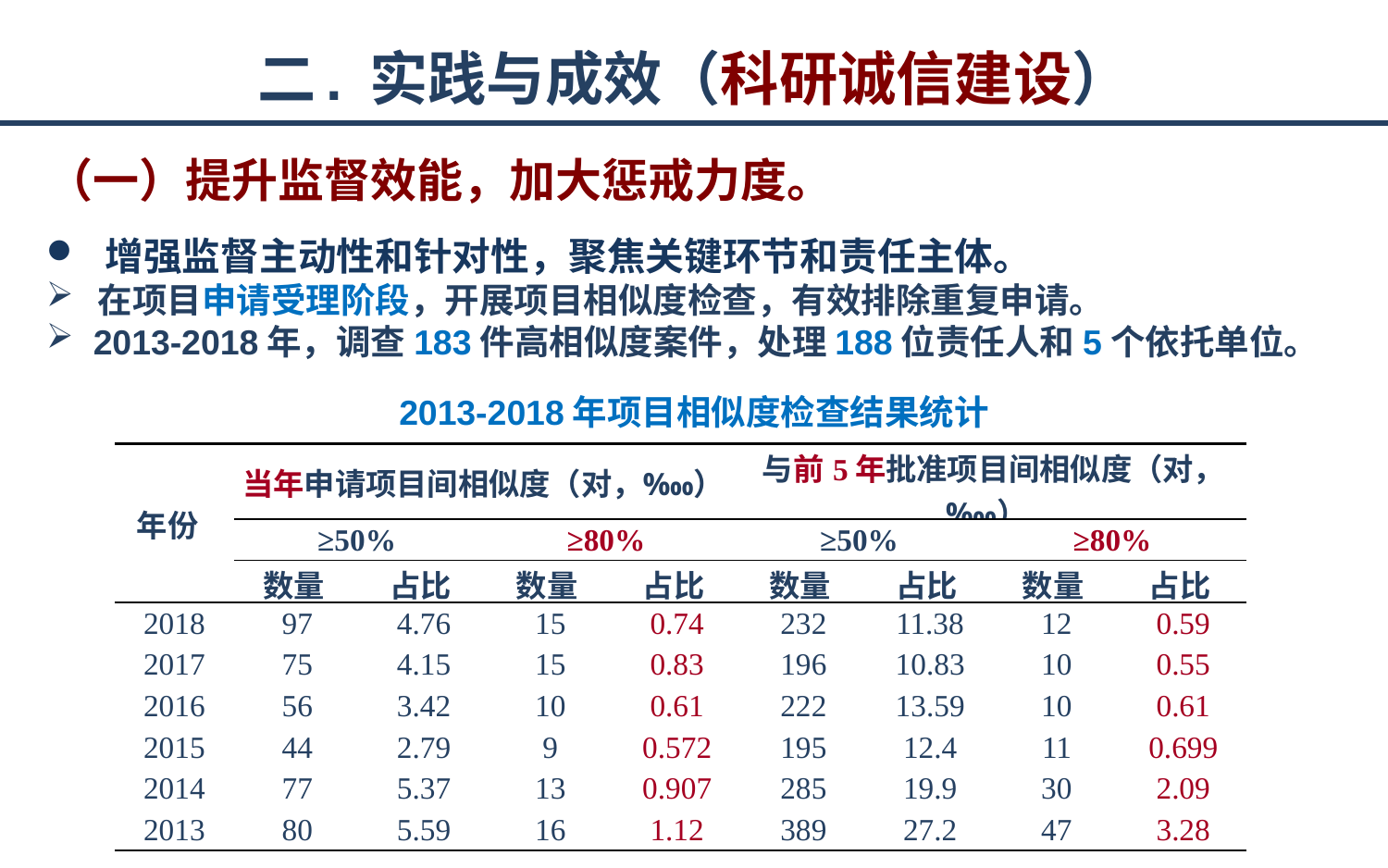

# 二. 实践与成效（科研诚信建设）
（一）提升监督效能，加大惩戒力度。
  增强监督主动性和针对性，聚焦关键环节和责任主体。
  在项目申请受理阶段，开展项目相似度检查，有效排除重复申请。
  2013-2018年，调查183件高相似度案件，处理188位责任人和5个依托单位。
2013-2018年项目相似度检查结果统计
| 年份 | 当年申请项目间相似度（对，‱） |  |  |  | 与前5年批准项目间相似度（对，‱） |  |  |  |
| --- | --- | --- | --- | --- | --- | --- | --- | --- |
|  | ≥50% |  | ≥80% |  | ≥50% |  | ≥80% |  |
|  | 数量 | 占比 | 数量 | 占比 | 数量 | 占比 | 数量 | 占比 |
| 2018 | 97 | 4.76 | 15 | 0.74 | 232 | 11.38 | 12 | 0.59 |
| 2017 | 75 | 4.15 | 15 | 0.83 | 196 | 10.83 | 10 | 0.55 |
| 2016 | 56 | 3.42 | 10 | 0.61 | 222 | 13.59 | 10 | 0.61 |
| 2015 | 44 | 2.79 | 9 | 0.572 | 195 | 12.4 | 11 | 0.699 |
| 2014 | 77 | 5.37 | 13 | 0.907 | 285 | 19.9 | 30 | 2.09 |
| 2013 | 80 | 5.59 | 16 | 1.12 | 389 | 27.2 | 47 | 3.28 |